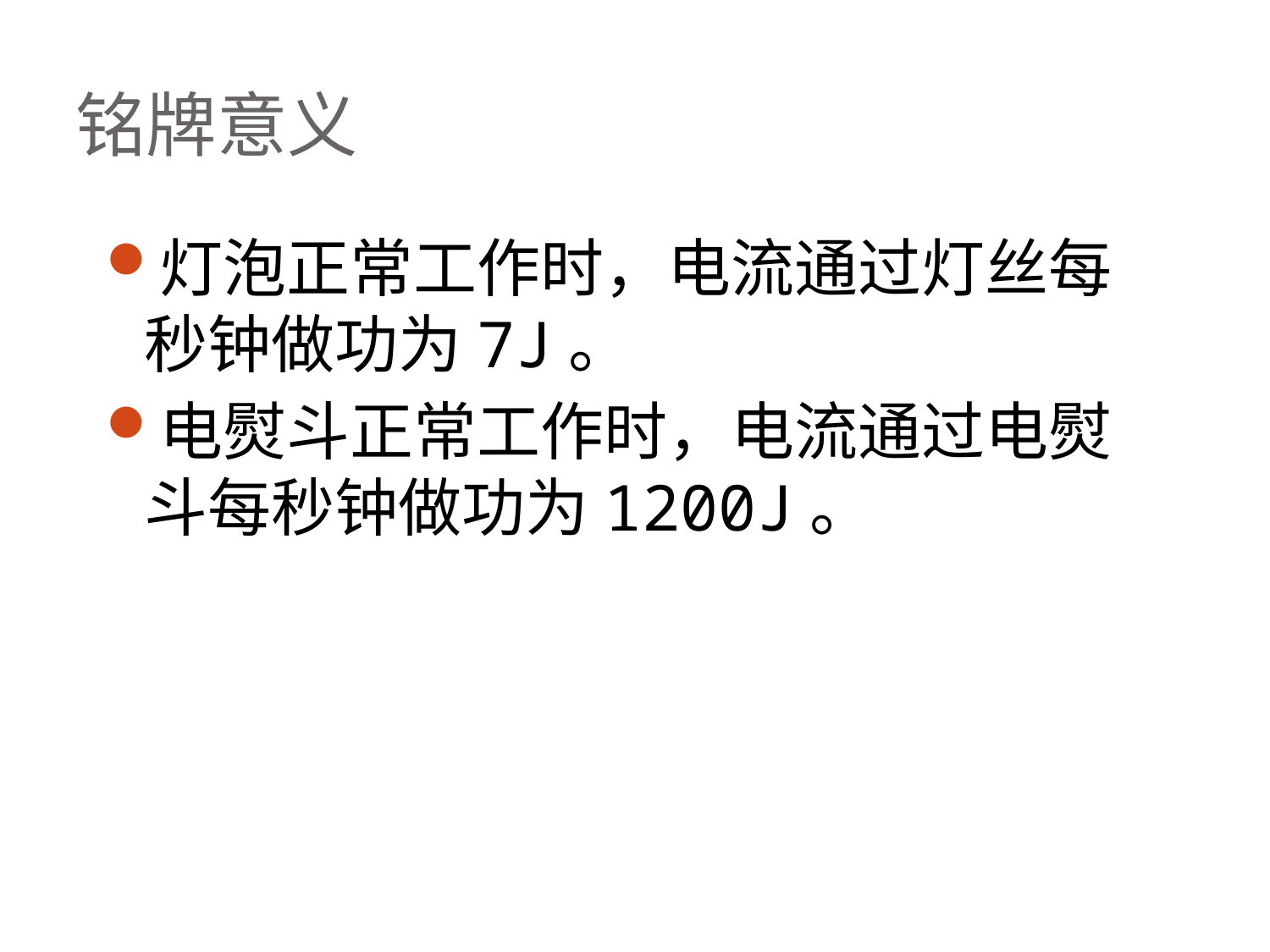

# 铭牌意义
灯泡正常工作时，电流通过灯丝每秒钟做功为7J。
电熨斗正常工作时，电流通过电熨斗每秒钟做功为1200J。